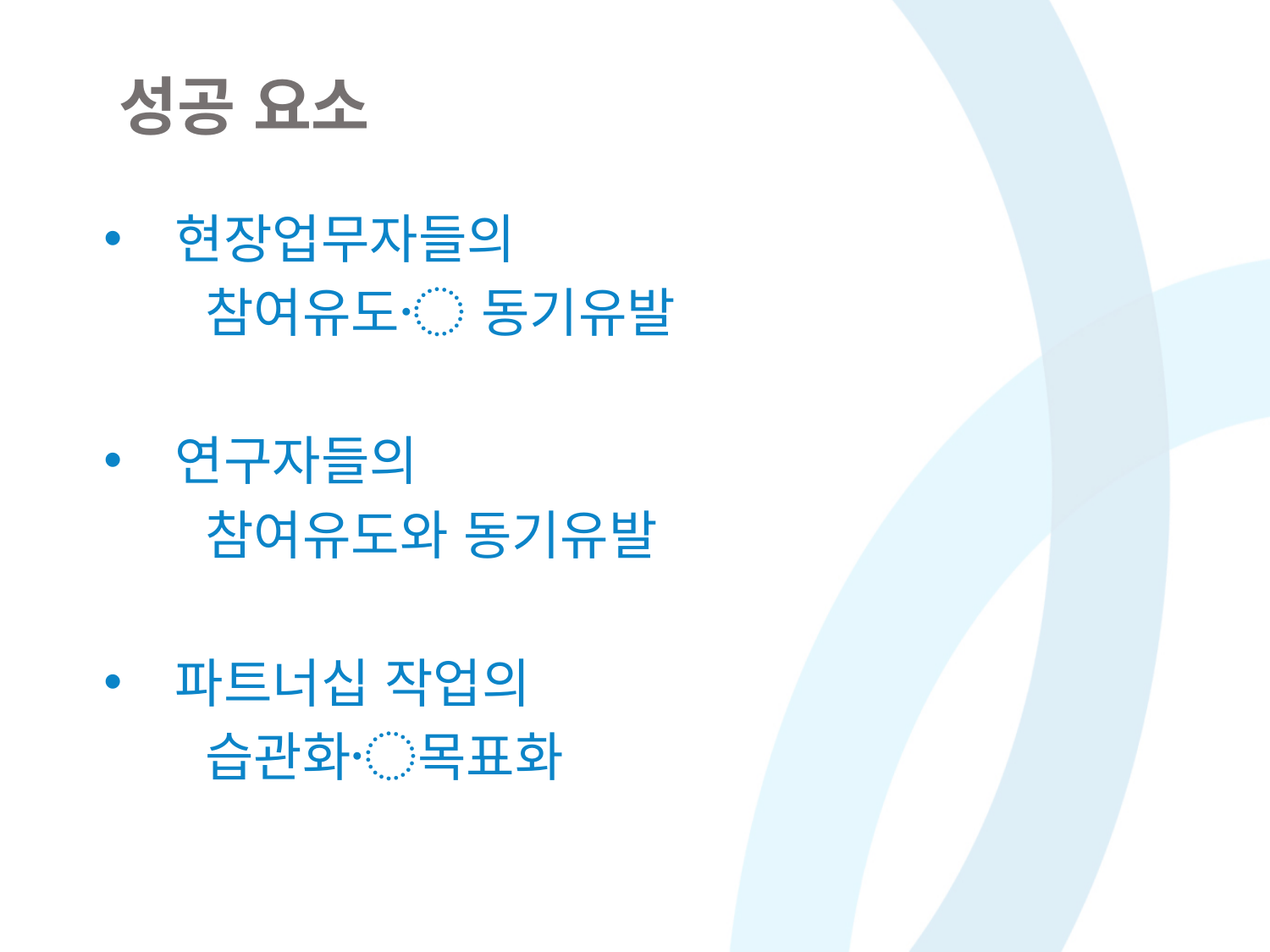

성공 요소
현장업무자들의
      참여유도〮 동기유발

연구자들의
      참여유도와 동기유발

파트너십 작업의
      습관화〮목표화